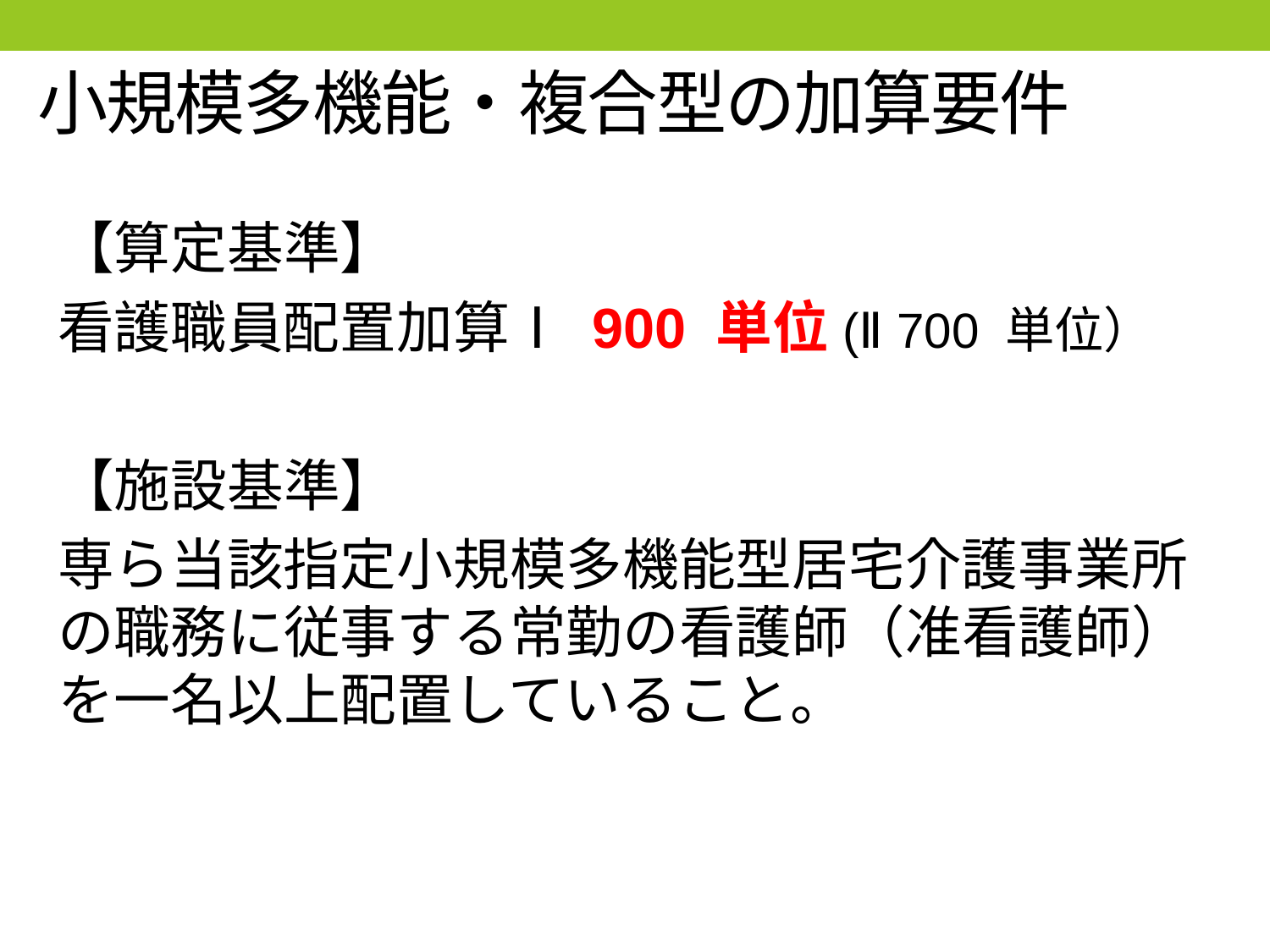

小規模多機能・複合型の加算要件
【算定基準】
看護職員配置加算Ⅰ 900 単位(Ⅱ 700 単位）

【施設基準】
専ら当該指定小規模多機能型居宅介護事業所の職務に従事する常勤の看護師（准看護師）を一名以上配置していること。